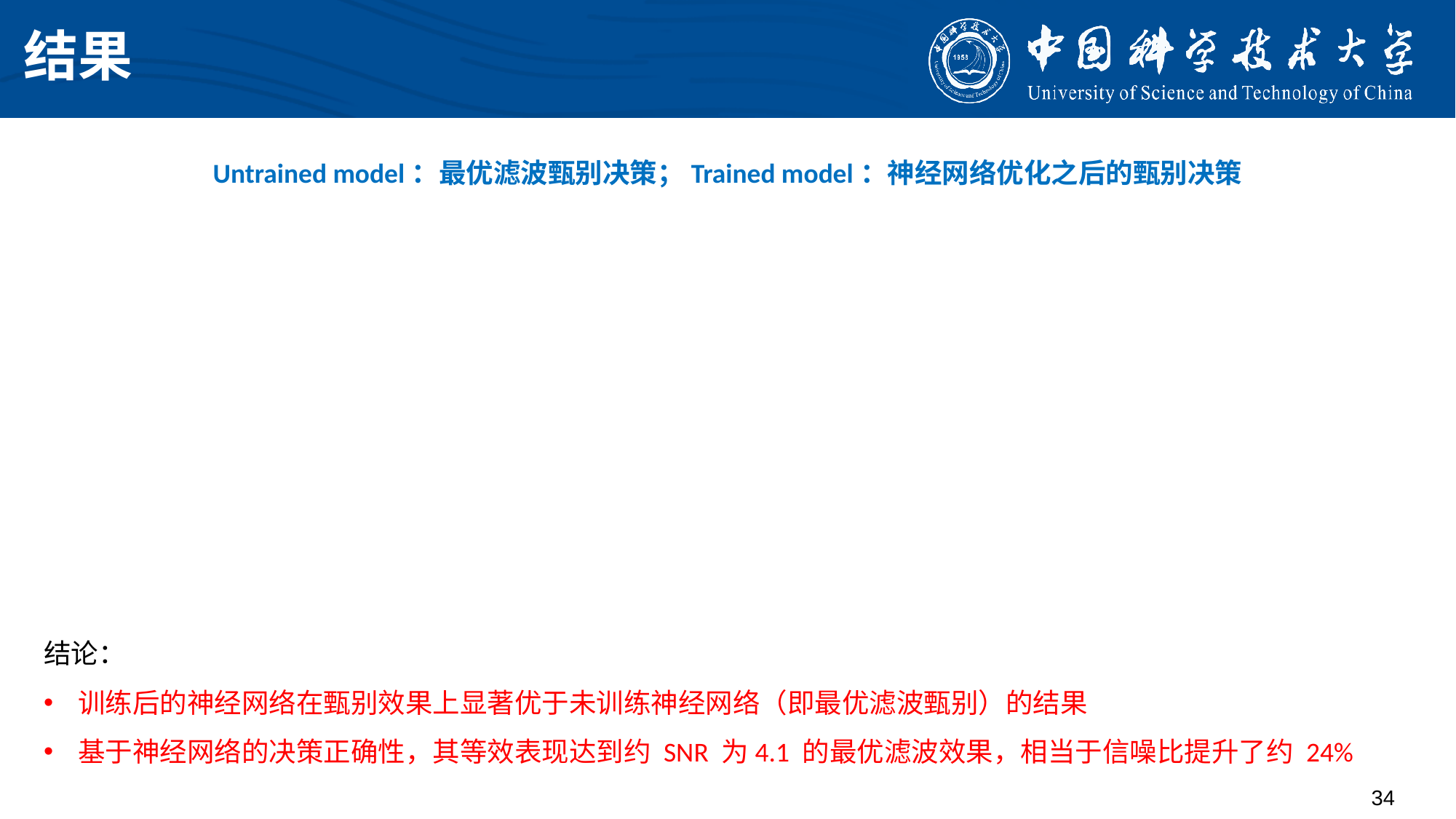

# 结果
Untrained model：最优滤波甄别决策；Trained model：神经网络优化之后的甄别决策
结论：
训练后的神经网络在甄别效果上显著优于未训练神经网络（即最优滤波甄别）的结果
基于神经网络的决策正确性，其等效表现达到约 SNR 为4.1 的最优滤波效果，相当于信噪比提升了约 24%
34